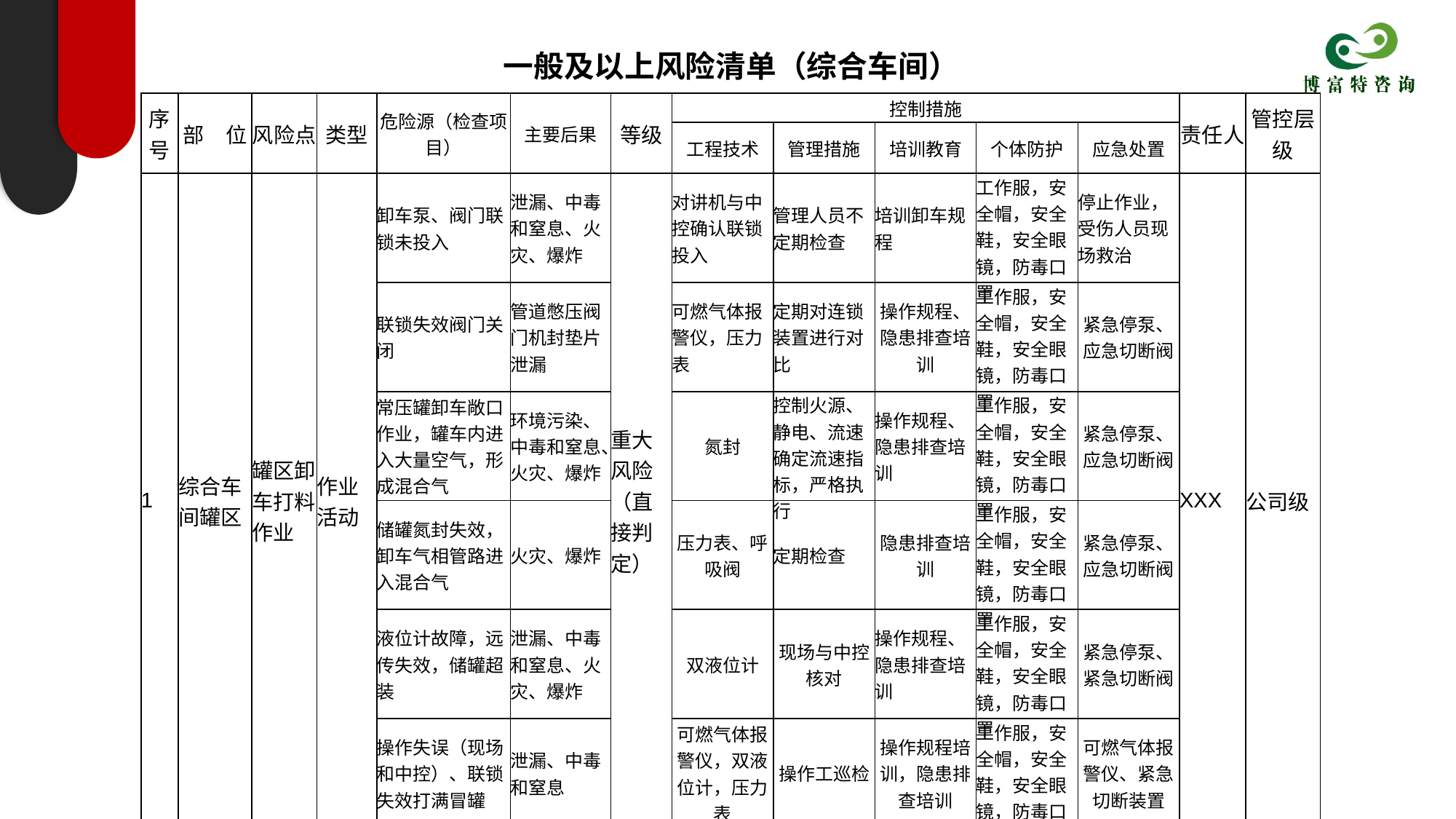

一般及以上风险清单（综合车间）
| 序号 | 部　位 | 风险点 | 类型 | 危险源（检查项目） | 主要后果 | 等级 | 控制措施 |  |  |  |  | 责任人 | 管控层级 |
| --- | --- | --- | --- | --- | --- | --- | --- | --- | --- | --- | --- | --- | --- |
|  |  |  |  |  |  |  | 工程技术 | 管理措施 | 培训教育 | 个体防护 | 应急处置 |  |  |
| 1 | 综合车间罐区 | 罐区卸车打料作业 | 作业活动 | 卸车泵、阀门联锁未投入 | 泄漏、中毒和窒息、火灾、爆炸 | 重大风险（直接判定） | 对讲机与中控确认联锁投入 | 管理人员不定期检查 | 培训卸车规程 | 工作服，安全帽，安全鞋，安全眼镜，防毒口罩 | 停止作业，受伤人员现场救治 | XXX | 公司级 |
|  |  |  |  | 联锁失效阀门关闭 | 管道憋压阀门机封垫片泄漏 |  | 可燃气体报警仪，压力表 | 定期对连锁装置进行对比 | 操作规程、隐患排查培训 | 工作服，安全帽，安全鞋，安全眼镜，防毒口罩 | 紧急停泵、应急切断阀 |  |  |
|  |  |  |  | 常压罐卸车敞口作业，罐车内进入大量空气，形成混合气 | 环境污染、中毒和窒息、火灾、爆炸 |  | 氮封 | 控制火源、静电、流速确定流速指标，严格执行 | 操作规程、隐患排查培训 | 工作服，安全帽，安全鞋，安全眼镜，防毒口罩 | 紧急停泵、应急切断阀 |  |  |
|  |  |  |  | 储罐氮封失效，卸车气相管路进入混合气 | 火灾、爆炸 |  | 压力表、呼吸阀 | 定期检查 | 隐患排查培训 | 工作服，安全帽，安全鞋，安全眼镜，防毒口罩 | 紧急停泵、应急切断阀 |  |  |
|  |  |  |  | 液位计故障，远传失效，储罐超装 | 泄漏、中毒和窒息、火灾、爆炸 |  | 双液位计 | 现场与中控核对 | 操作规程、隐患排查培训 | 工作服，安全帽，安全鞋，安全眼镜，防毒口罩 | 紧急停泵、紧急切断阀 |  |  |
|  |  |  |  | 操作失误（现场和中控）、联锁失效打满冒罐 | 泄漏、中毒和窒息 |  | 可燃气体报警仪，双液位计，压力表 | 操作工巡检 | 操作规程培训，隐患排查培训 | 工作服，安全帽，安全鞋，安全眼镜，防毒口罩 | 可燃气体报警仪、紧急切断装置 |  |  |
18